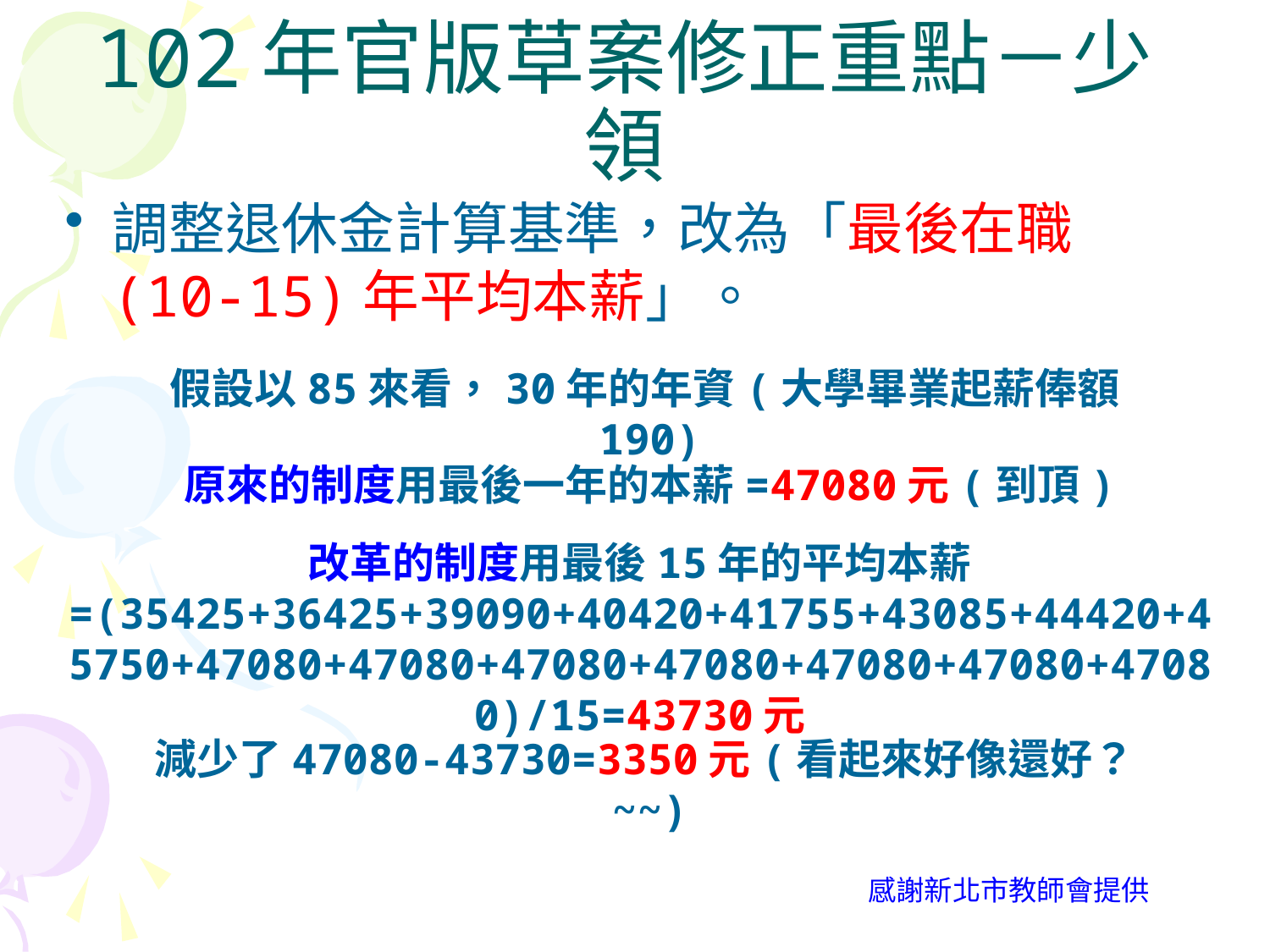

102年官版草案修正重點－少領
調整退休金計算基準，改為「最後在職(10-15)年平均本薪」。
假設以85來看，30年的年資(大學畢業起薪俸額190)
原來的制度用最後一年的本薪=47080元(到頂)
改革的制度用最後15年的平均本薪
=(35425+36425+39090+40420+41755+43085+44420+45750+47080+47080+47080+47080+47080+47080+47080)/15=43730元
減少了47080-43730=3350元(看起來好像還好？~~)
感謝新北市教師會提供